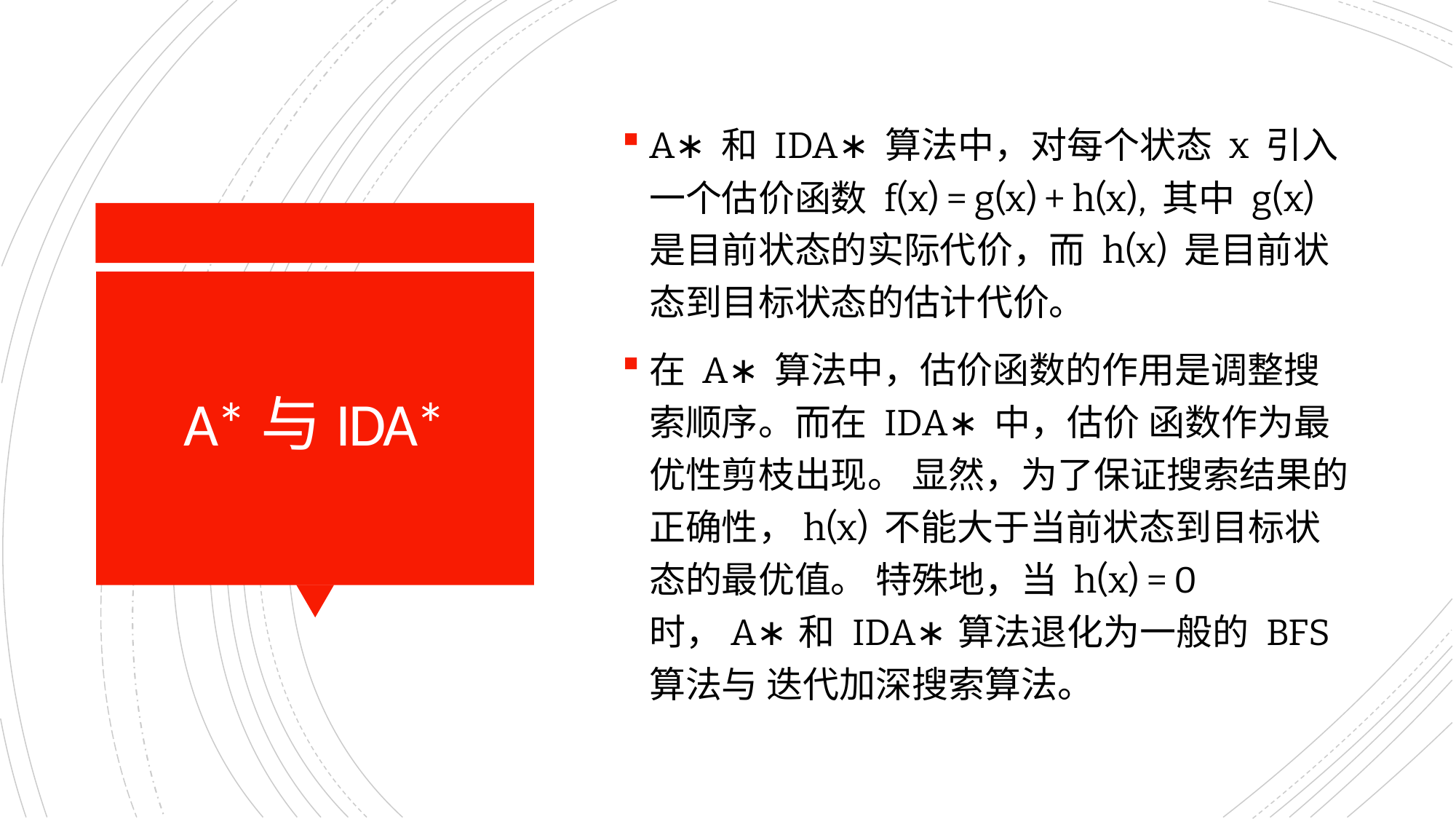

A∗ 和 IDA∗ 算法中，对每个状态 x 引入一个估价函数 f(x) = g(x) + h(x), 其中 g(x) 是目前状态的实际代价，而 h(x) 是目前状态到目标状态的估计代价。
在 A∗ 算法中，估价函数的作用是调整搜索顺序。而在 IDA∗ 中，估价 函数作为最优性剪枝出现。 显然，为了保证搜索结果的正确性，h(x) 不能大于当前状态到目标状 态的最优值。 特殊地，当 h(x) = 0 时，A∗ 和 IDA∗ 算法退化为一般的 BFS 算法与 迭代加深搜索算法。
# A*与IDA*